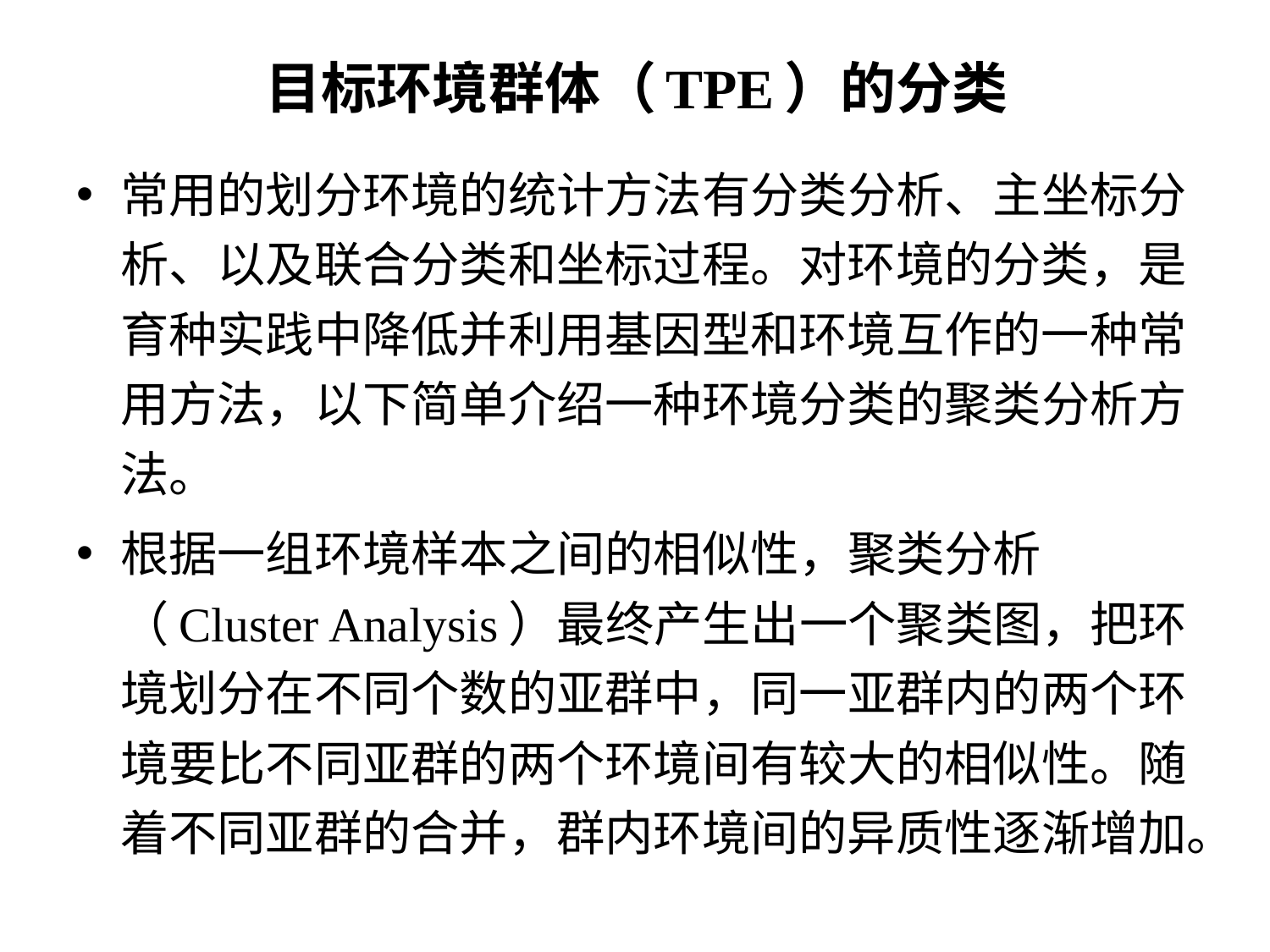

# 目标环境群体（TPE）的分类
常用的划分环境的统计方法有分类分析、主坐标分析、以及联合分类和坐标过程。对环境的分类，是育种实践中降低并利用基因型和环境互作的一种常用方法，以下简单介绍一种环境分类的聚类分析方法。
根据一组环境样本之间的相似性，聚类分析（Cluster Analysis）最终产生出一个聚类图，把环境划分在不同个数的亚群中，同一亚群内的两个环境要比不同亚群的两个环境间有较大的相似性。随着不同亚群的合并，群内环境间的异质性逐渐增加。